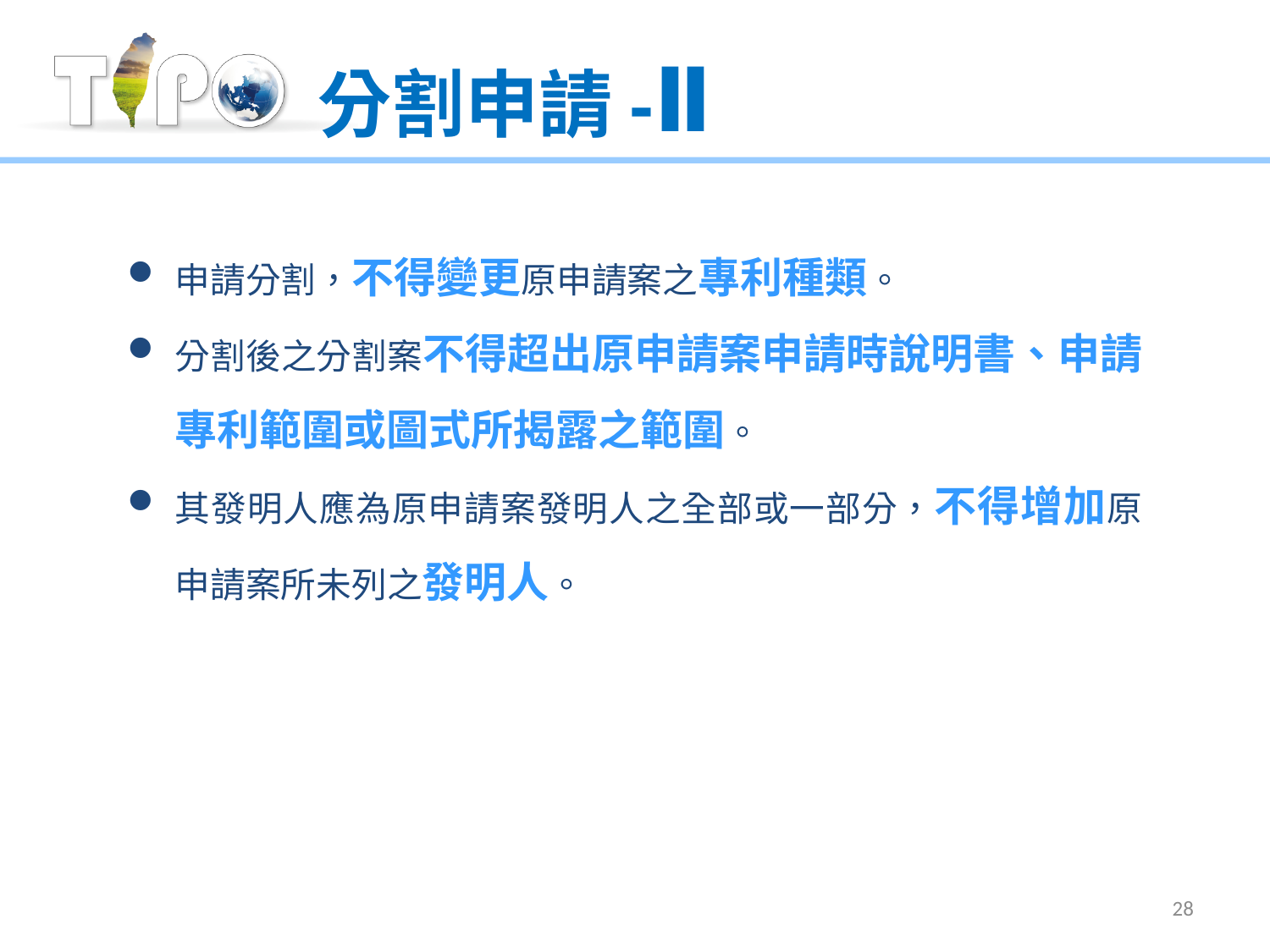

# 分割申請-Ⅱ
申請分割，不得變更原申請案之專利種類。
分割後之分割案不得超出原申請案申請時說明書、申請專利範圍或圖式所揭露之範圍。
其發明人應為原申請案發明人之全部或一部分，不得增加原申請案所未列之發明人。
28